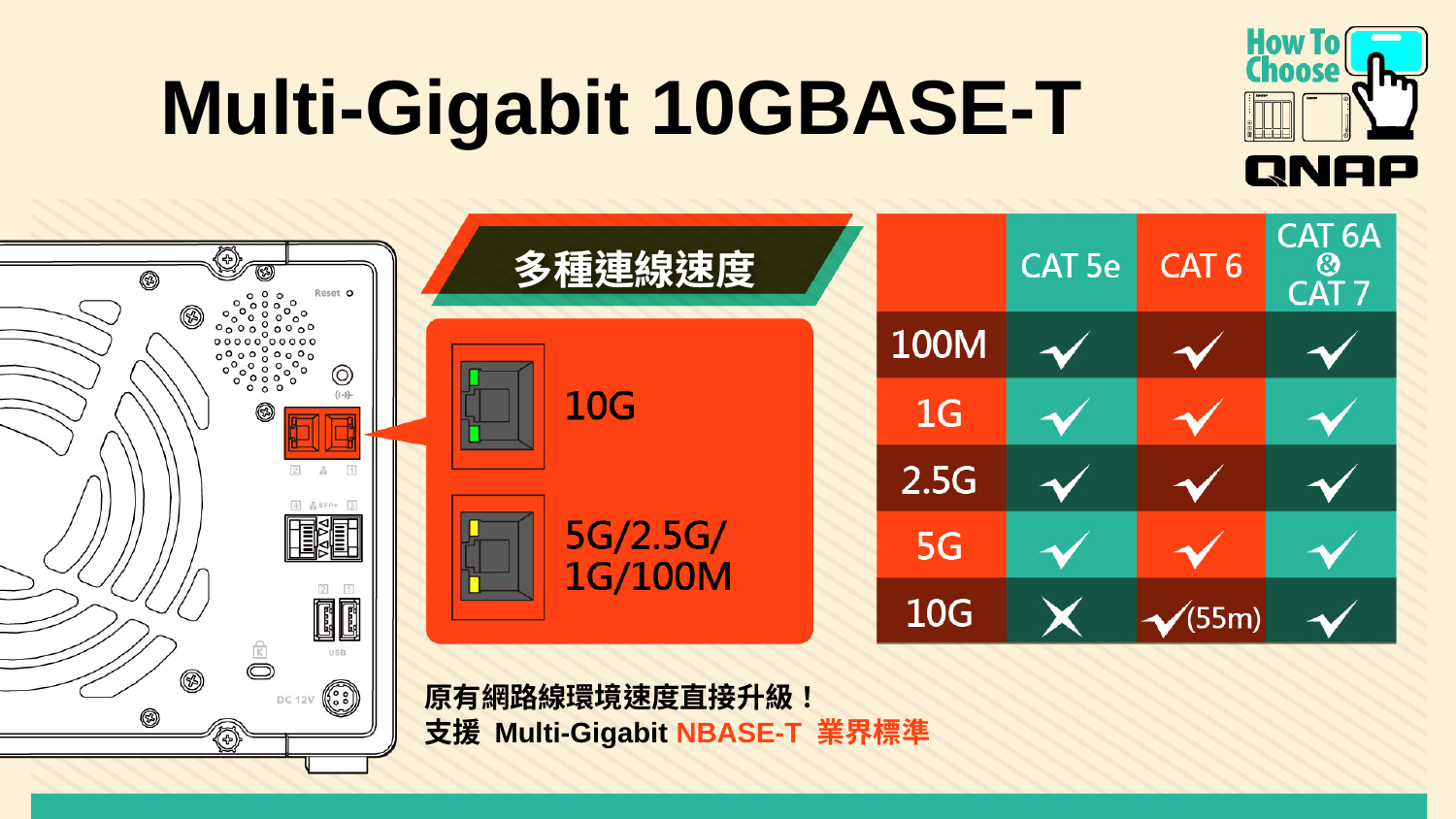

Multi-Gigabit 10GBASE-T
多種連線速度
原有網路線環境速度直接升級！
支援 Multi-Gigabit NBASE-T 業界標準